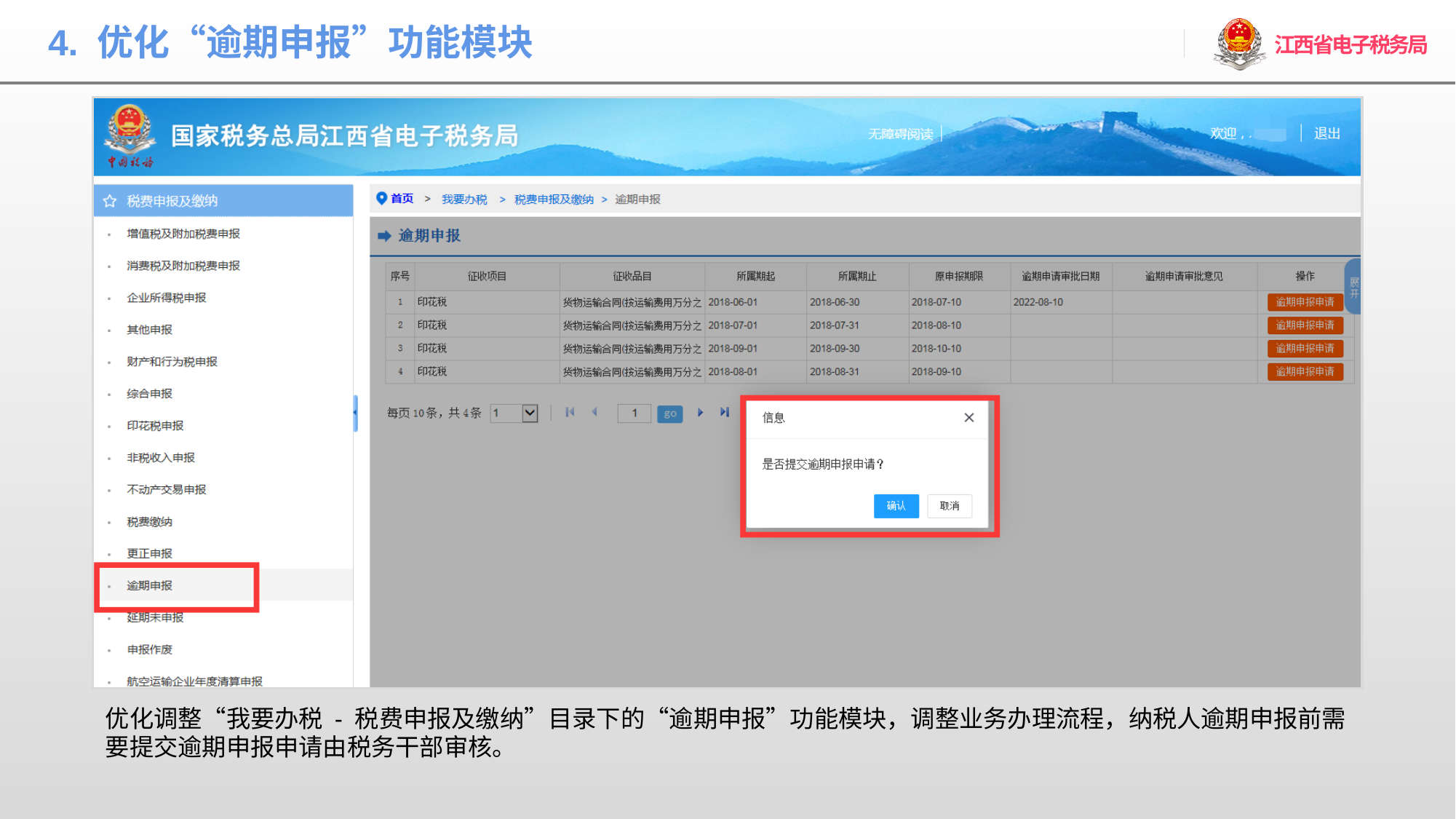

4. 优化“逾期申报”功能模块

优化调整“我要办税 - 税费申报及缴纳”目录下的“逾期申报”功能模块，调整业务办理流程，纳税人逾期申报前需要提交逾期申报申请由税务干部审核。